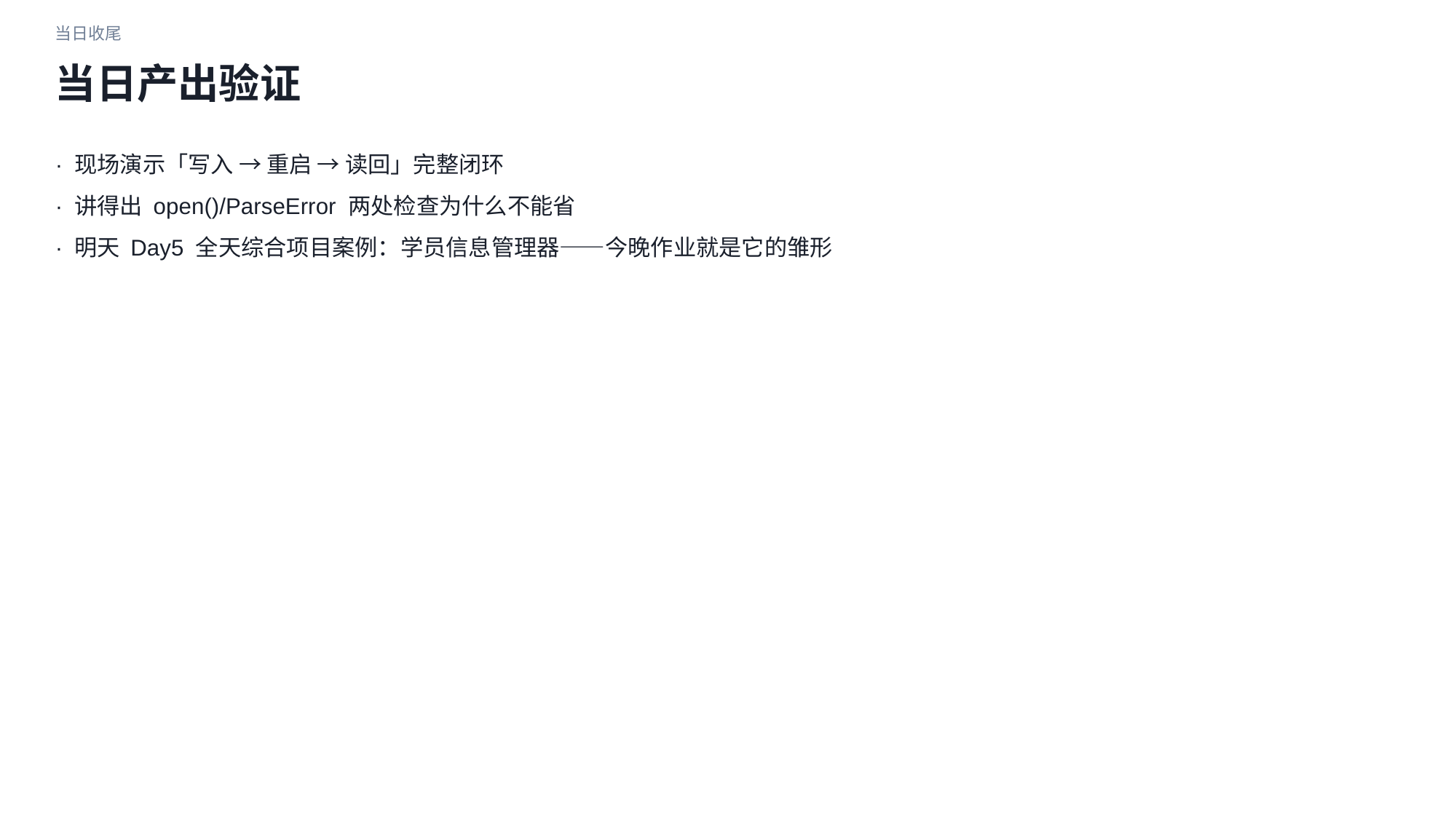

当日收尾
当日产出验证
· 现场演示「写入 → 重启 → 读回」完整闭环
· 讲得出 open()/ParseError 两处检查为什么不能省
· 明天 Day5 全天综合项目案例：学员信息管理器——今晚作业就是它的雏形